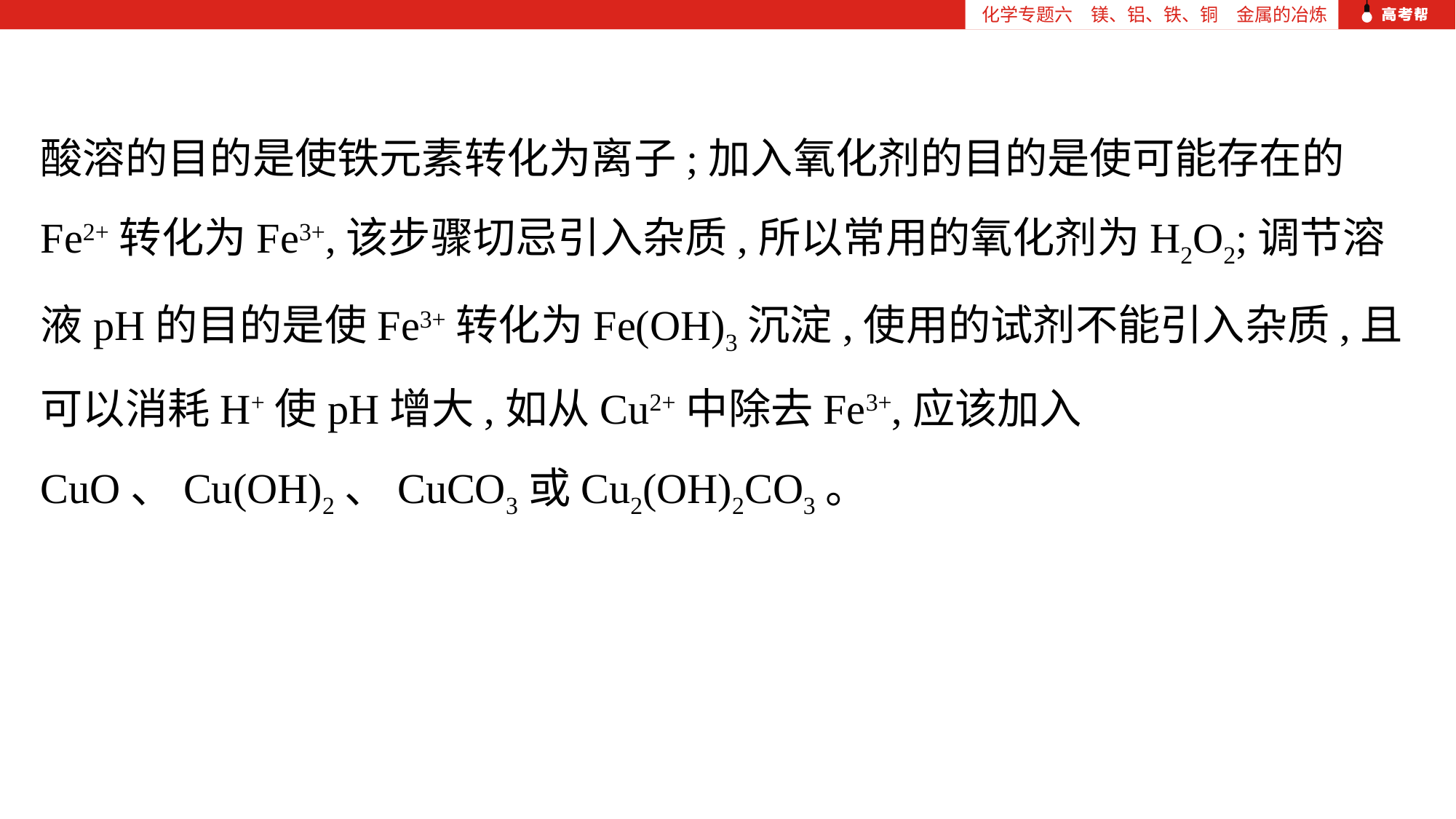

化学专题六　镁、铝、铁、铜　金属的冶炼

酸溶的目的是使铁元素转化为离子;加入氧化剂的目的是使可能存在的Fe2+转化为Fe3+,该步骤切忌引入杂质,所以常用的氧化剂为H2O2;调节溶液pH的目的是使Fe3+转化为Fe(OH)3沉淀,使用的试剂不能引入杂质,且可以消耗H+使pH增大,如从Cu2+中除去Fe3+,应该加入CuO、Cu(OH)2、CuCO3或Cu2(OH)2CO3。